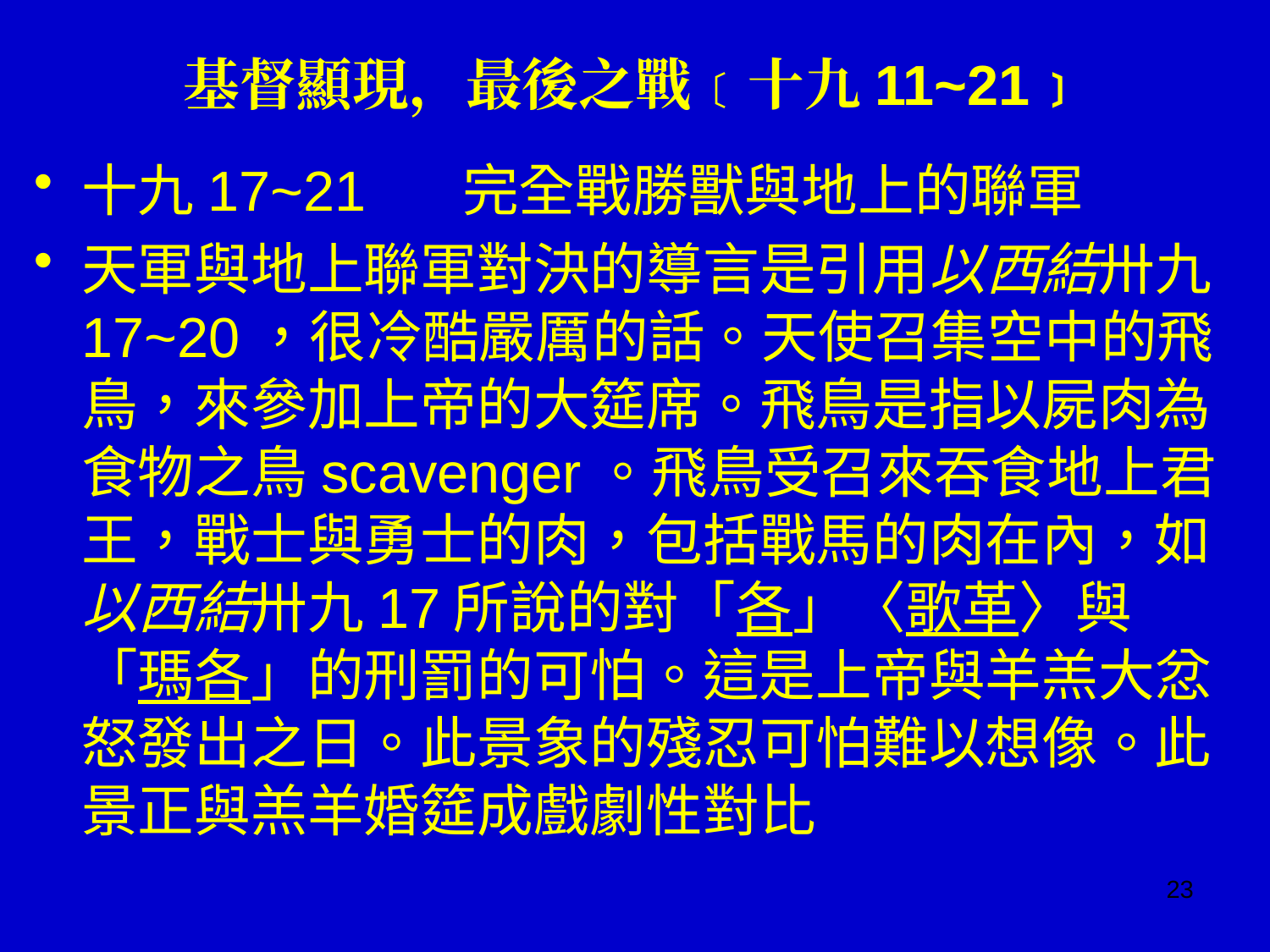

# 基督顯現，最後之戰﹝十九11~21﹞
十九17~21	完全戰勝獸與地上的聯軍
天軍與地上聯軍對決的導言是引用以西結卅九17~20，很冷酷嚴厲的話。天使召集空中的飛鳥，來參加上帝的大筵席。飛鳥是指以屍肉為食物之鳥scavenger。飛鳥受召來吞食地上君王，戰士與勇士的肉，包括戰馬的肉在內，如以西結卅九17所說的對「各」〈歌革〉與「瑪各」的刑罰的可怕。這是上帝與羊羔大忿怒發出之日。此景象的殘忍可怕難以想像。此景正與羔羊婚筵成戲劇性對比
23